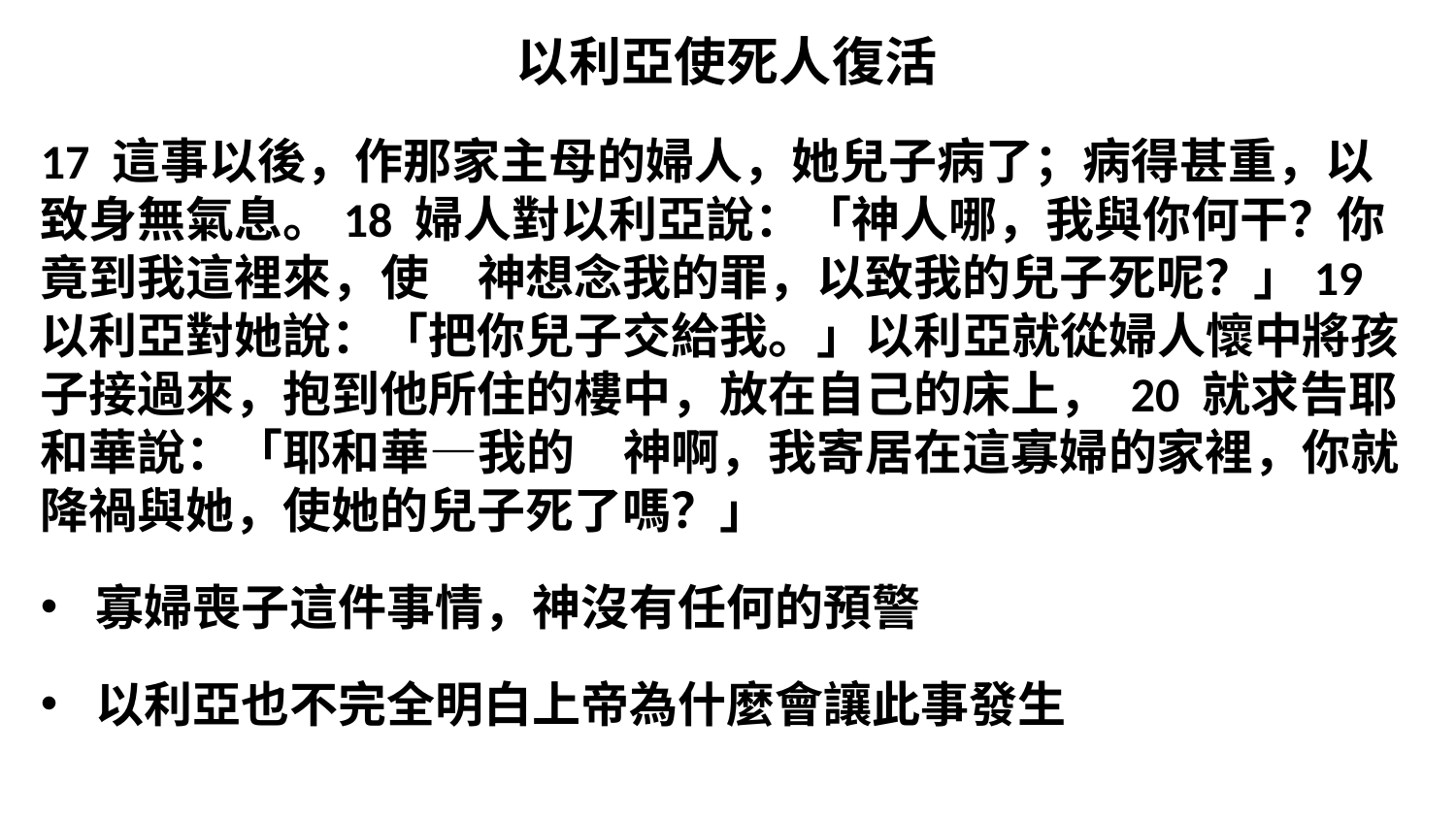

以利亞使死人復活

17 這事以後，作那家主母的婦人，她兒子病了；病得甚重，以致身無氣息。18 婦人對以利亞說：「神人哪，我與你何干？你竟到我這裡來，使　神想念我的罪，以致我的兒子死呢？」19 以利亞對她說：「把你兒子交給我。」以利亞就從婦人懷中將孩子接過來，抱到他所住的樓中，放在自己的床上， 20 就求告耶和華說：「耶和華—我的　神啊，我寄居在這寡婦的家裡，你就降禍與她，使她的兒子死了嗎？」

寡婦喪子這件事情，神沒有任何的預警

以利亞也不完全明白上帝為什麼會讓此事發生